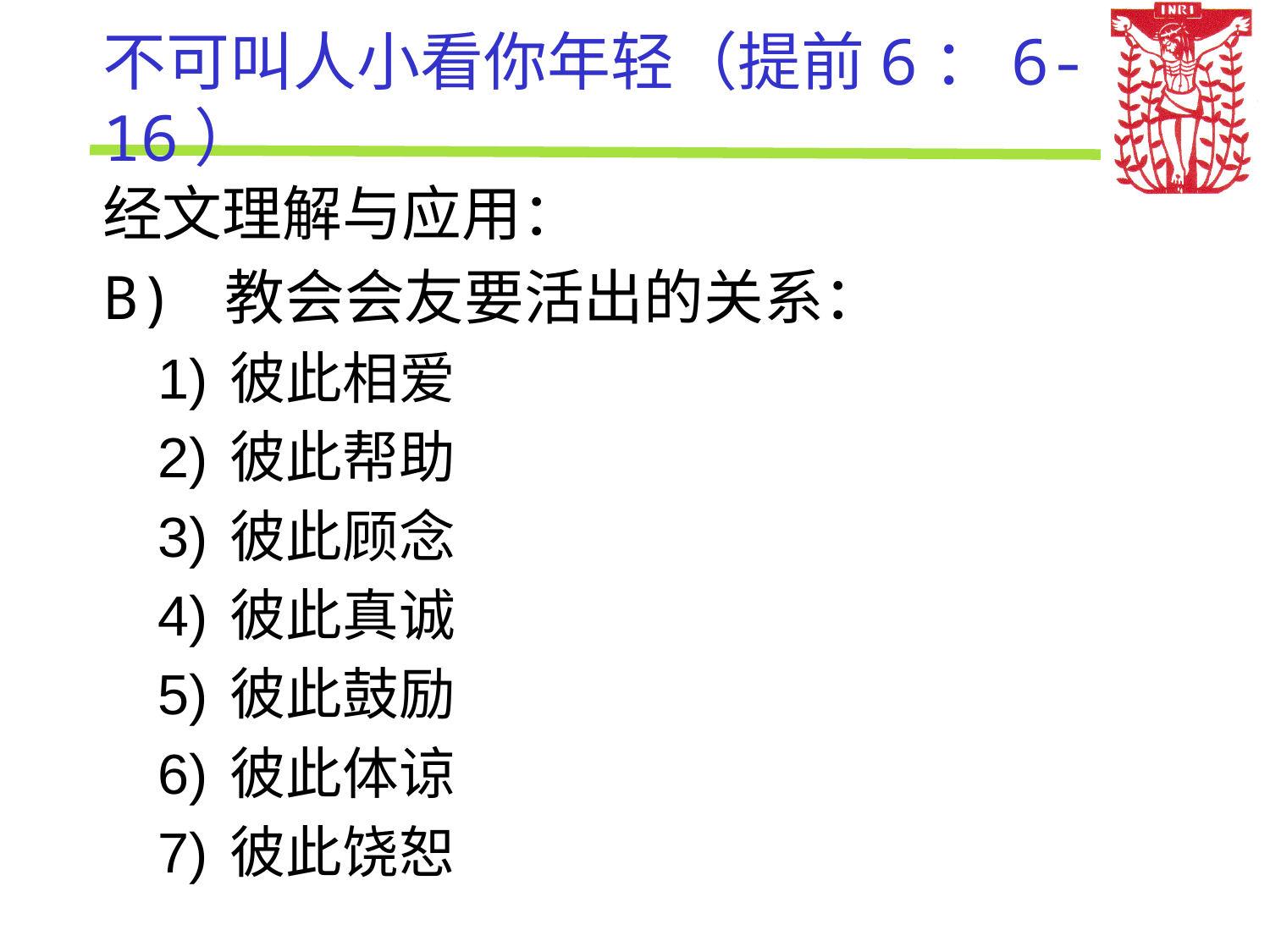

# 不可叫人小看你年轻（提前6：6-16）
经文理解与应用：
B) 教会会友要活出的关系：
彼此相爱
彼此帮助
彼此顾念
彼此真诚
彼此鼓励
彼此体谅
彼此饶恕